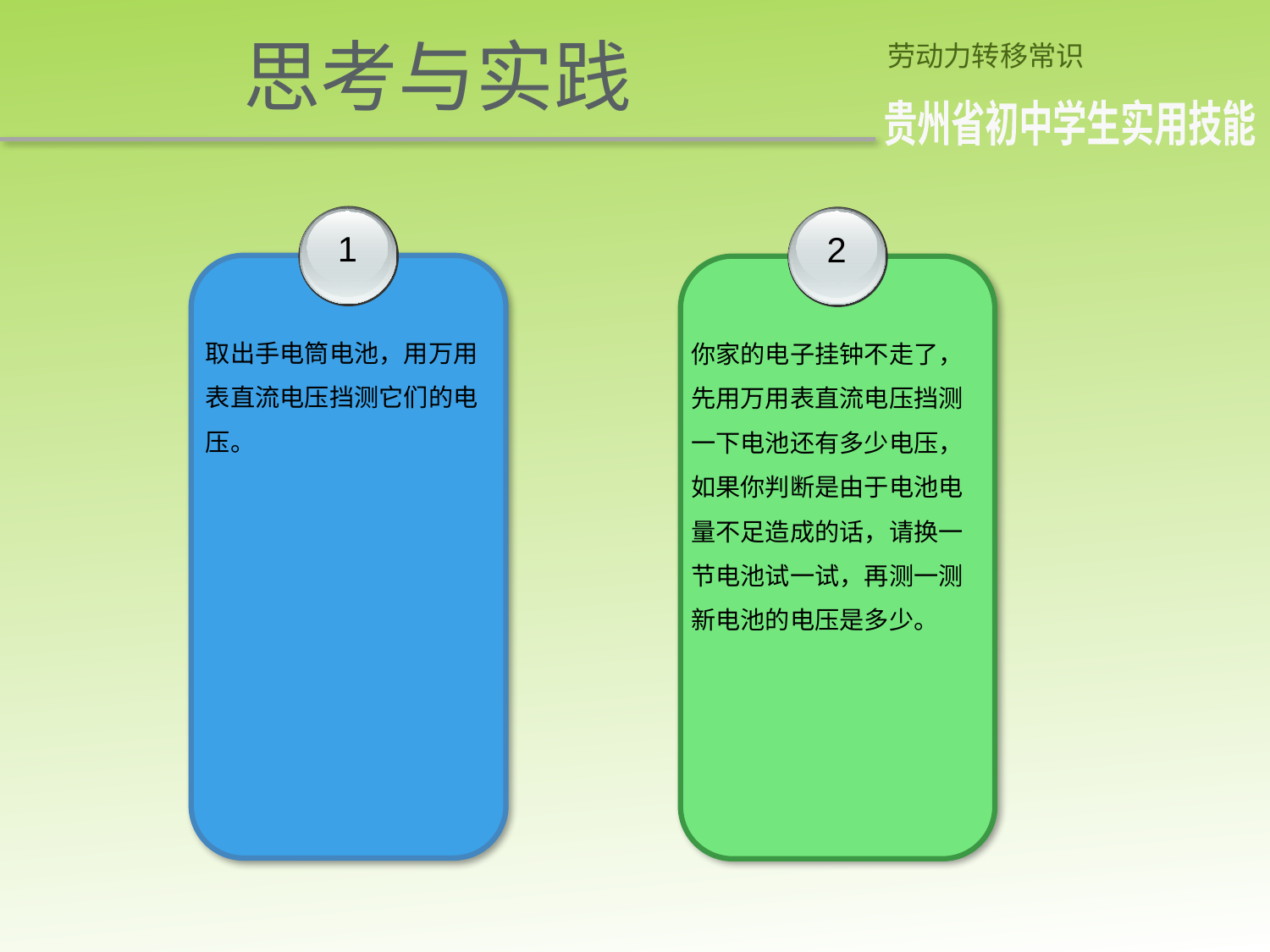

思考与实践
劳动力转移常识
贵州省初中学生实用技能

1

取出手电筒电池，用万用表直流电压挡测它们的电压。

2

你家的电子挂钟不走了，先用万用表直流电压挡测一下电池还有多少电压，如果你判断是由于电池电量不足造成的话，请换一节电池试一试，再测一测新电池的电压是多少。